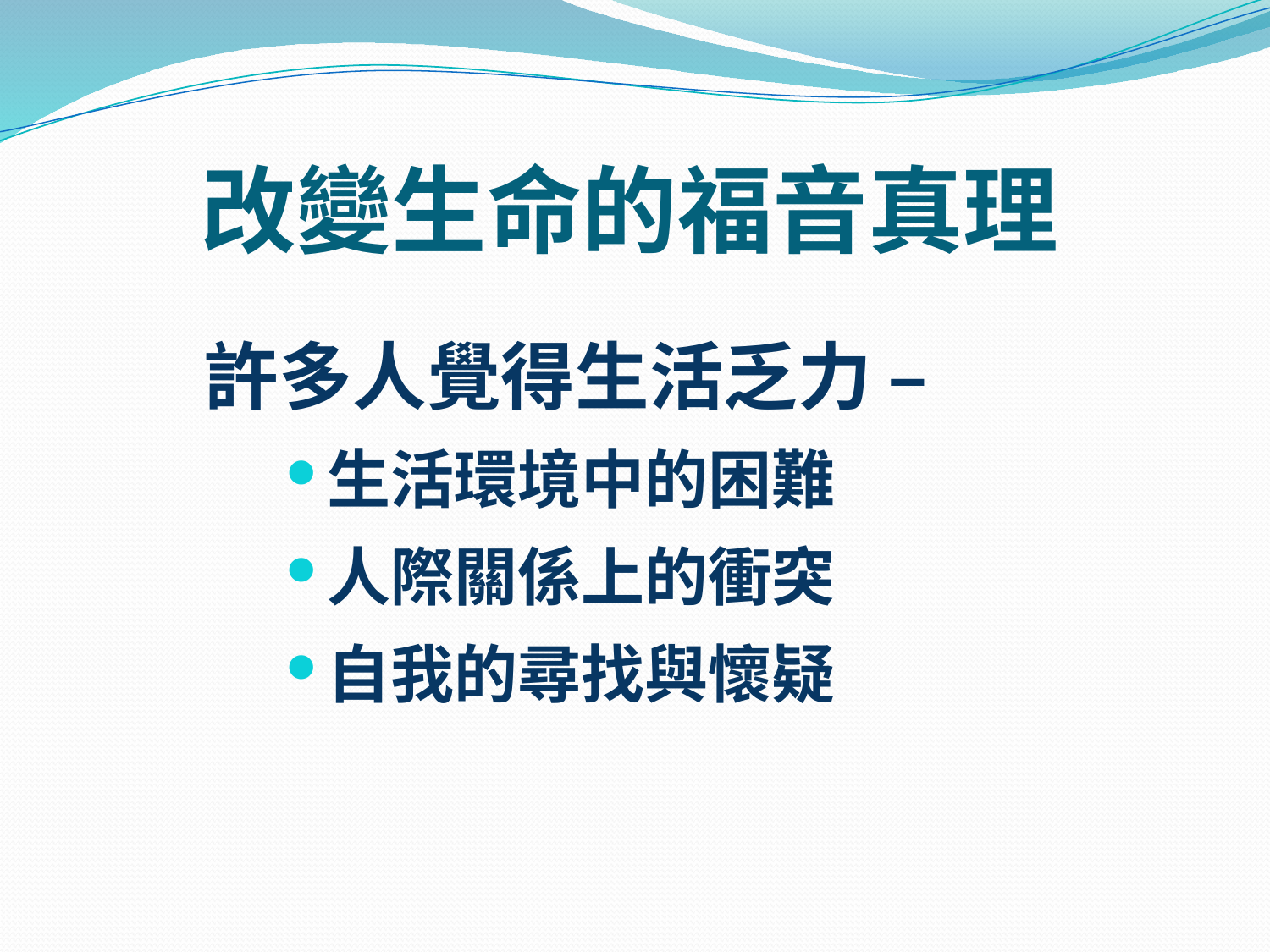

# 改變生命的福音真理
許多人覺得生活乏力 –
生活環境中的困難
人際關係上的衝突
自我的尋找與懷疑